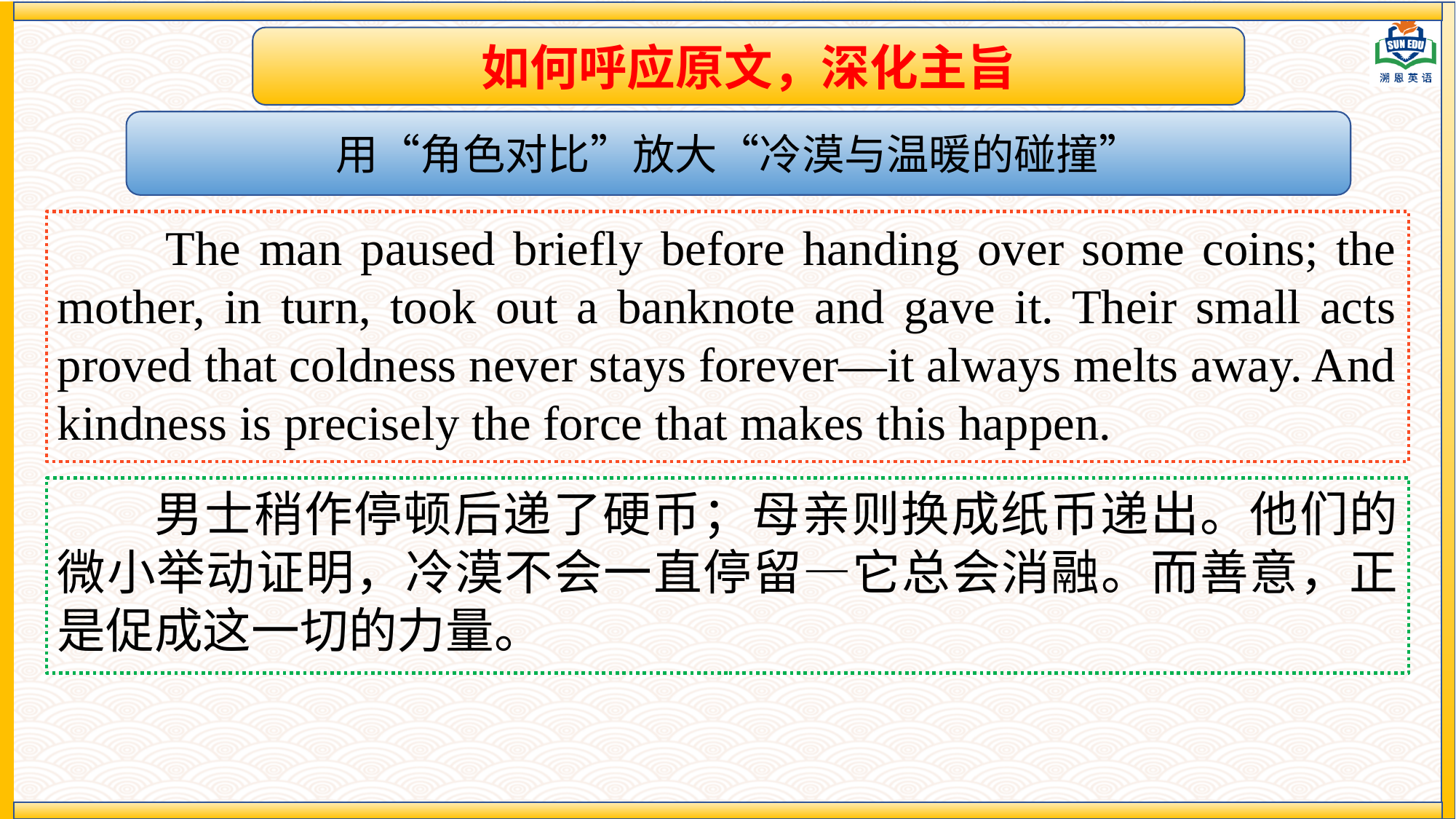

如何呼应原文，深化主旨
用“角色对比”放大“冷漠与温暖的碰撞”
    The man paused briefly before handing over some coins; the mother, in turn, took out a banknote and gave it. Their small acts proved that coldness never stays forever—it always melts away. And kindness is precisely the force that makes this happen.
    男士稍作停顿后递了硬币；母亲则换成纸币递出。他们的微小举动证明，冷漠不会一直停留—它总会消融。而善意，正是促成这一切的力量。